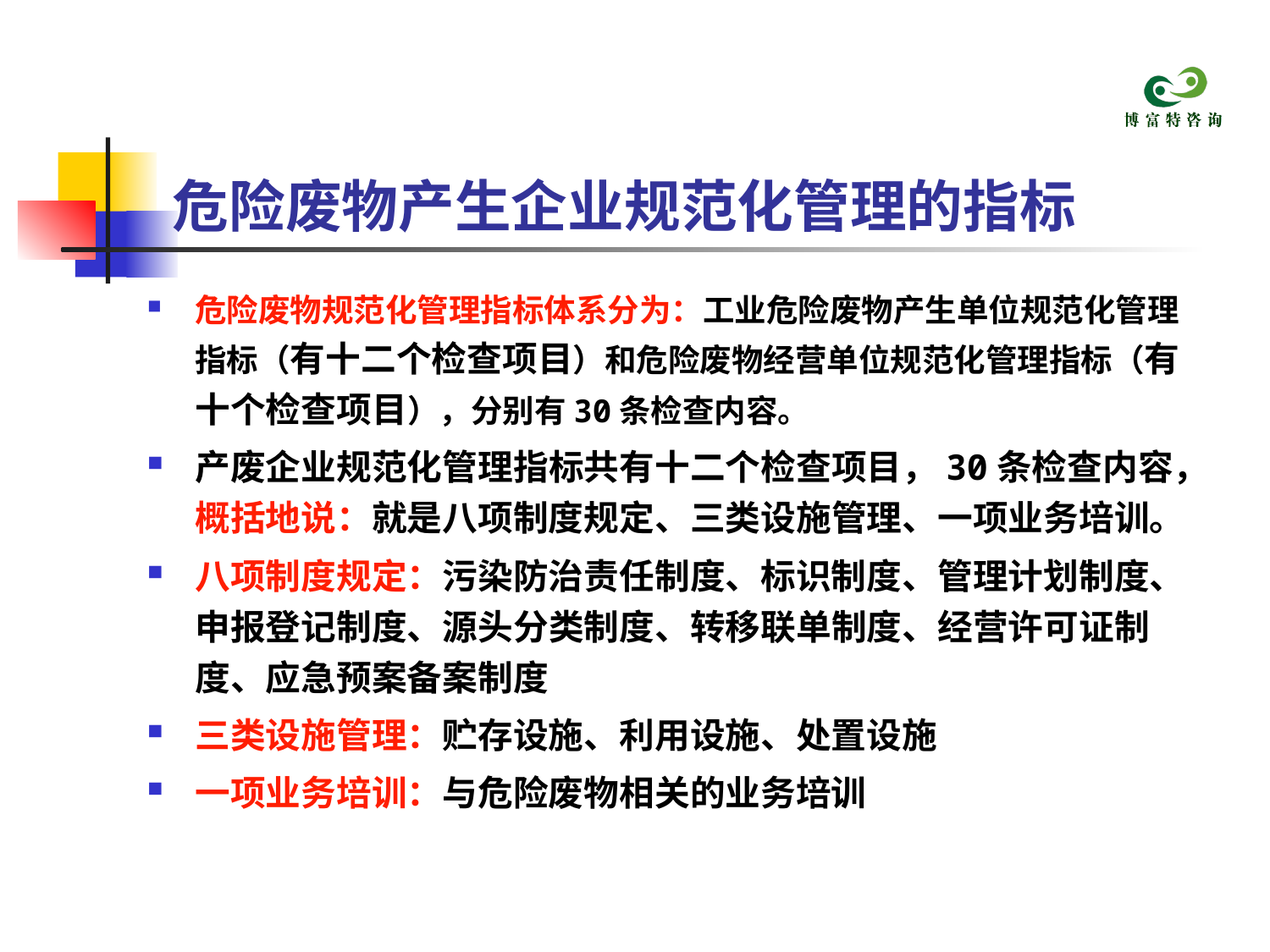

# 危险废物产生企业规范化管理的指标
危险废物规范化管理指标体系分为：工业危险废物产生单位规范化管理指标（有十二个检查项目）和危险废物经营单位规范化管理指标（有十个检查项目），分别有30条检查内容。
产废企业规范化管理指标共有十二个检查项目，30条检查内容，概括地说：就是八项制度规定、三类设施管理、一项业务培训。
八项制度规定：污染防治责任制度、标识制度、管理计划制度、申报登记制度、源头分类制度、转移联单制度、经营许可证制度、应急预案备案制度
三类设施管理：贮存设施、利用设施、处置设施
一项业务培训：与危险废物相关的业务培训